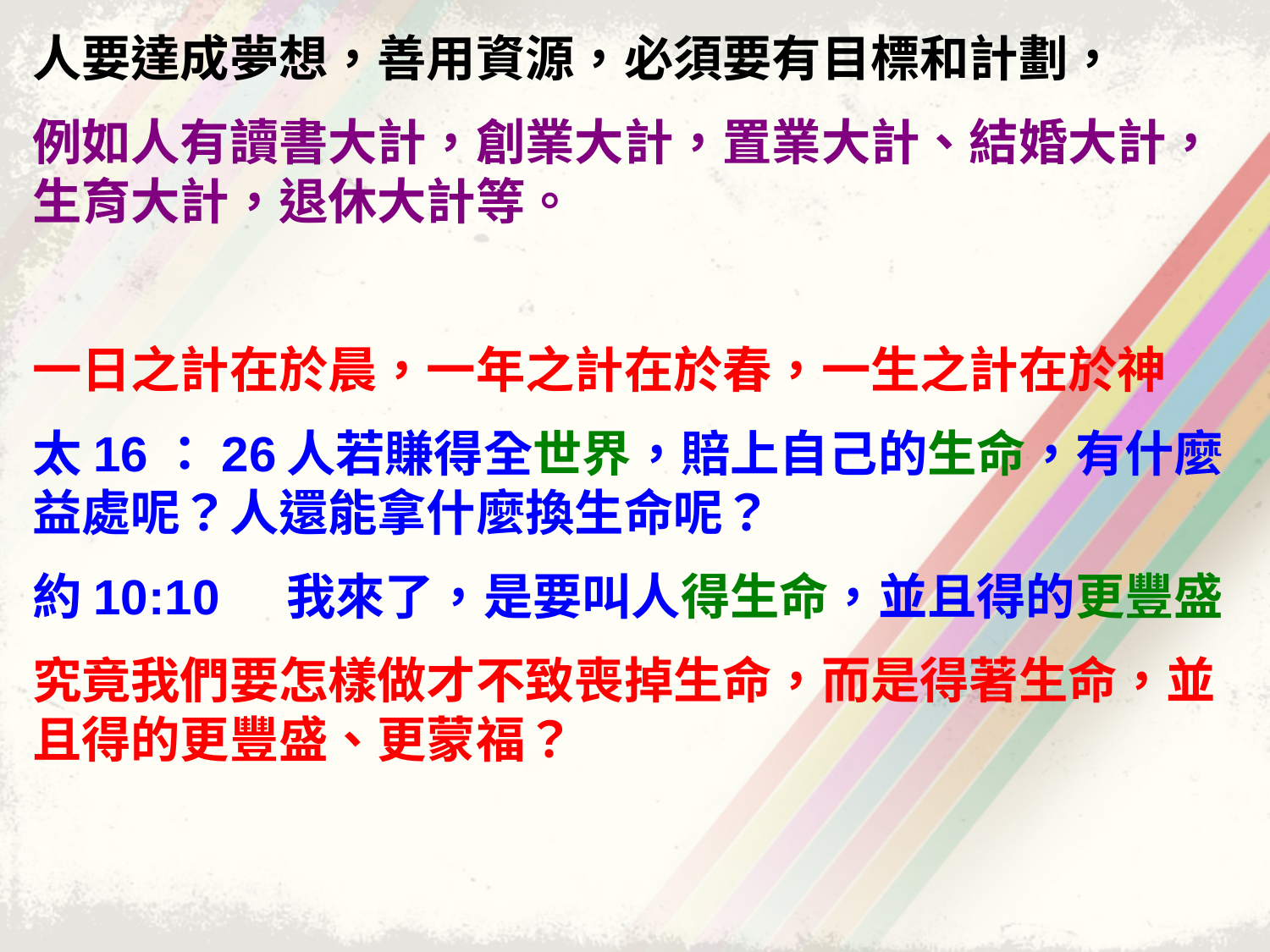

人要達成夢想，善用資源，必須要有目標和計劃，
例如人有讀書大計，創業大計，置業大計、結婚大計，生育大計，退休大計等。

一日之計在於晨，一年之計在於春，一生之計在於神
太16：26	人若賺得全世界，賠上自己的生命，有什麼益處呢？人還能拿什麼換生命呢？
約10:10	我來了，是要叫人得生命，並且得的更豐盛
究竟我們要怎樣做才不致喪掉生命，而是得著生命，並且得的更豐盛、更蒙福？